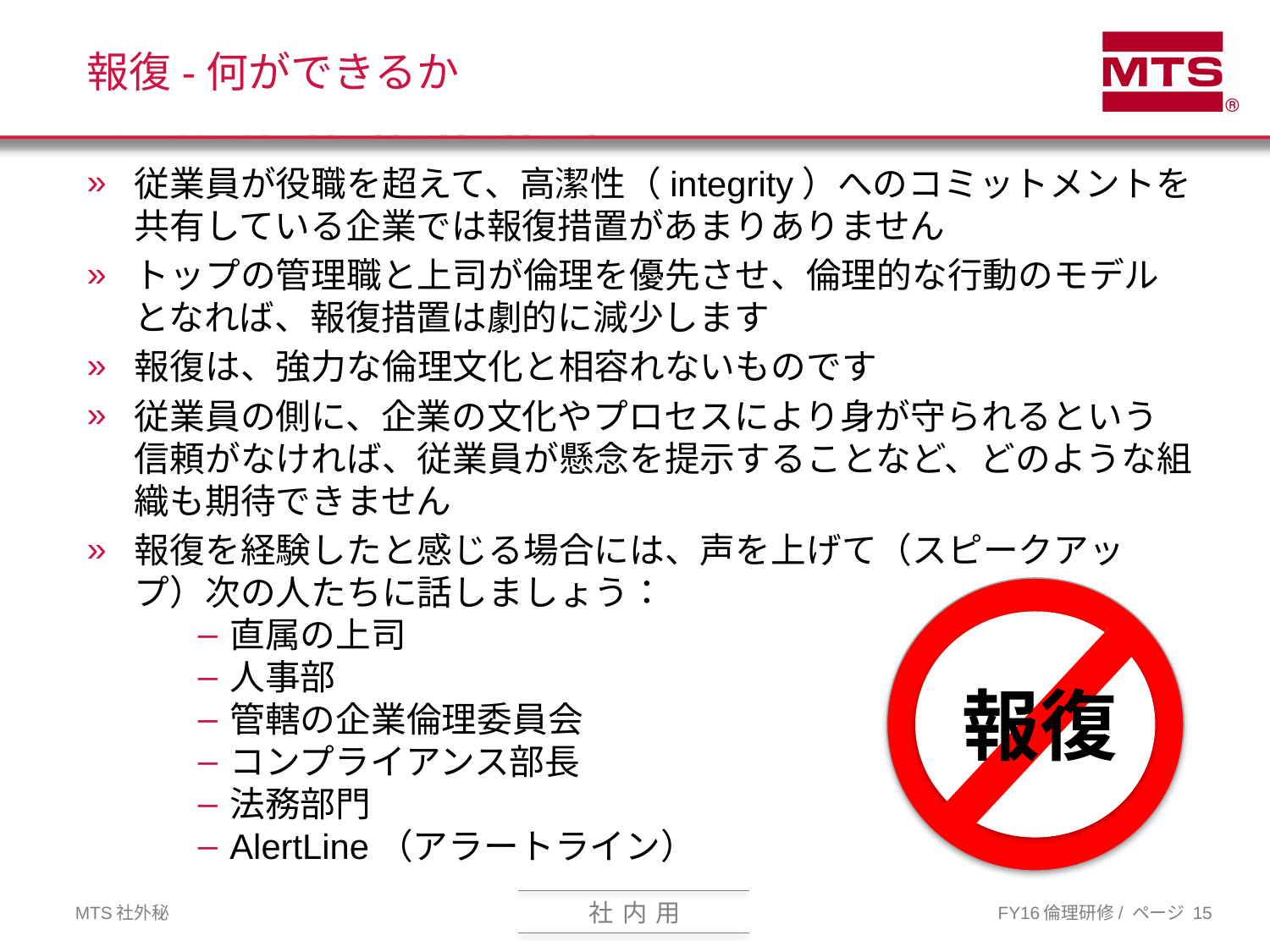

# 報復-何ができるか
従業員が役職を超えて、高潔性（integrity）へのコミットメントを共有している企業では報復措置があまりありません
トップの管理職と上司が倫理を優先させ、倫理的な行動のモデルとなれば、報復措置は劇的に減少します
報復は、強力な倫理文化と相容れないものです
従業員の側に、企業の文化やプロセスにより身が守られるという信頼がなければ、従業員が懸念を提示することなど、どのような組織も期待できません
報復を経験したと感じる場合には、声を上げて（スピークアップ）次の人たちに話しましょう：
直属の上司
人事部
管轄の企業倫理委員会
コンプライアンス部長
法務部門
AlertLine（アラートライン）

報復